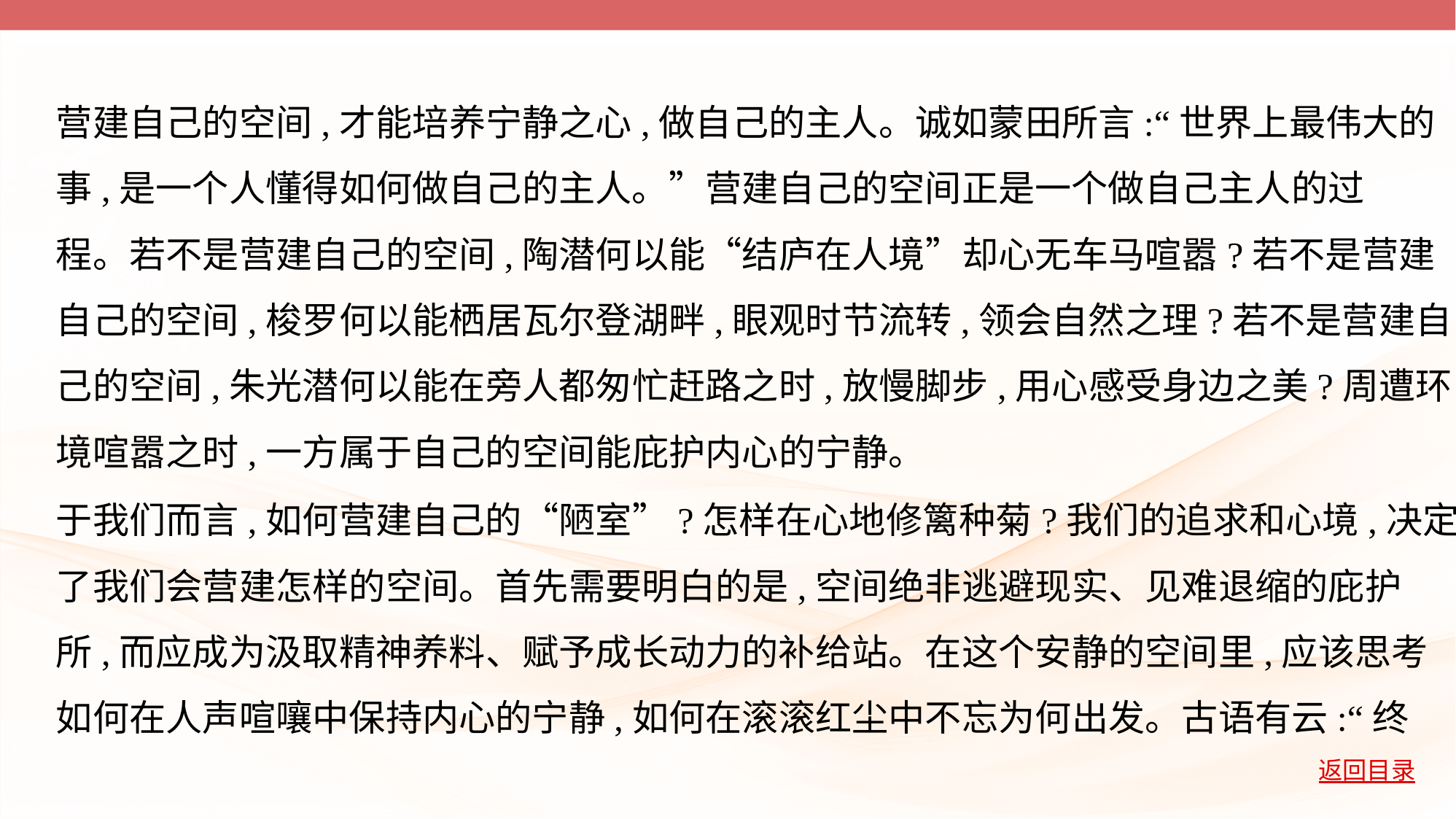

营建自己的空间,才能培养宁静之心,做自己的主人。诚如蒙田所言:“世界上最伟大的
事,是一个人懂得如何做自己的主人。”营建自己的空间正是一个做自己主人的过
程。若不是营建自己的空间,陶潜何以能“结庐在人境”却心无车马喧嚣?若不是营建
自己的空间,梭罗何以能栖居瓦尔登湖畔,眼观时节流转,领会自然之理?若不是营建自
己的空间,朱光潜何以能在旁人都匆忙赶路之时,放慢脚步,用心感受身边之美?周遭环
境喧嚣之时,一方属于自己的空间能庇护内心的宁静。
于我们而言,如何营建自己的“陋室”?怎样在心地修篱种菊?我们的追求和心境,决定
了我们会营建怎样的空间。首先需要明白的是,空间绝非逃避现实、见难退缩的庇护
所,而应成为汲取精神养料、赋予成长动力的补给站。在这个安静的空间里,应该思考
如何在人声喧嚷中保持内心的宁静,如何在滚滚红尘中不忘为何出发。古语有云:“终